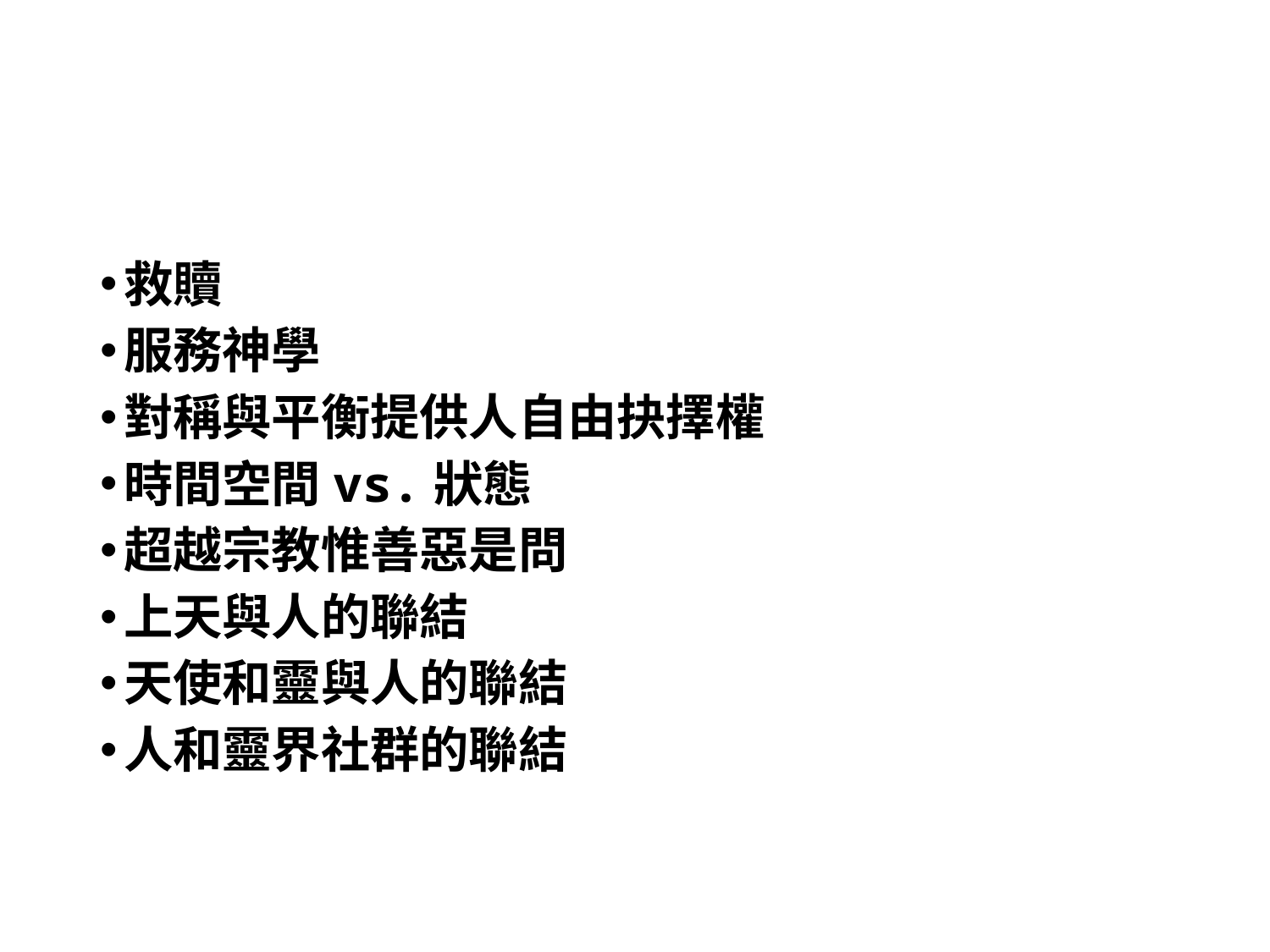

#
救贖
服務神學
對稱與平衡提供人自由抉擇權
時間空間vs.狀態
超越宗教惟善惡是問
上天與人的聯結
天使和靈與人的聯結
人和靈界社群的聯結